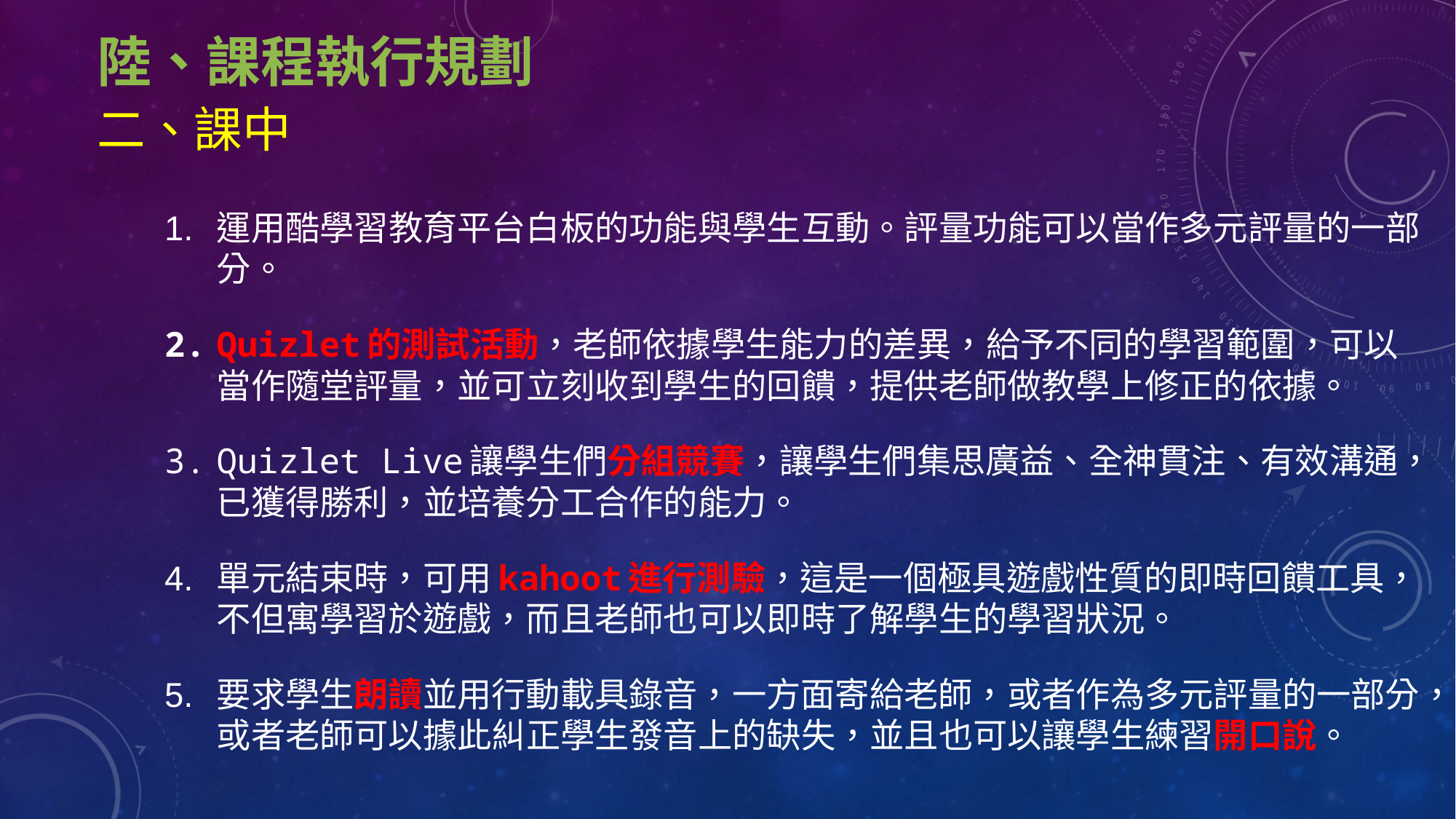

陸、課程執行規劃
# 二、課中
運用酷學習教育平台白板的功能與學生互動。評量功能可以當作多元評量的一部分。
Quizlet的測試活動，老師依據學生能力的差異，給予不同的學習範圍，可以當作隨堂評量，並可立刻收到學生的回饋，提供老師做教學上修正的依據。
Quizlet Live讓學生們分組競賽，讓學生們集思廣益、全神貫注、有效溝通，已獲得勝利，並培養分工合作的能力。
單元結束時，可用kahoot進行測驗，這是一個極具遊戲性質的即時回饋工具，不但寓學習於遊戲，而且老師也可以即時了解學生的學習狀況。
要求學生朗讀並用行動載具錄音，一方面寄給老師，或者作為多元評量的一部分，或者老師可以據此糾正學生發音上的缺失，並且也可以讓學生練習開口說。